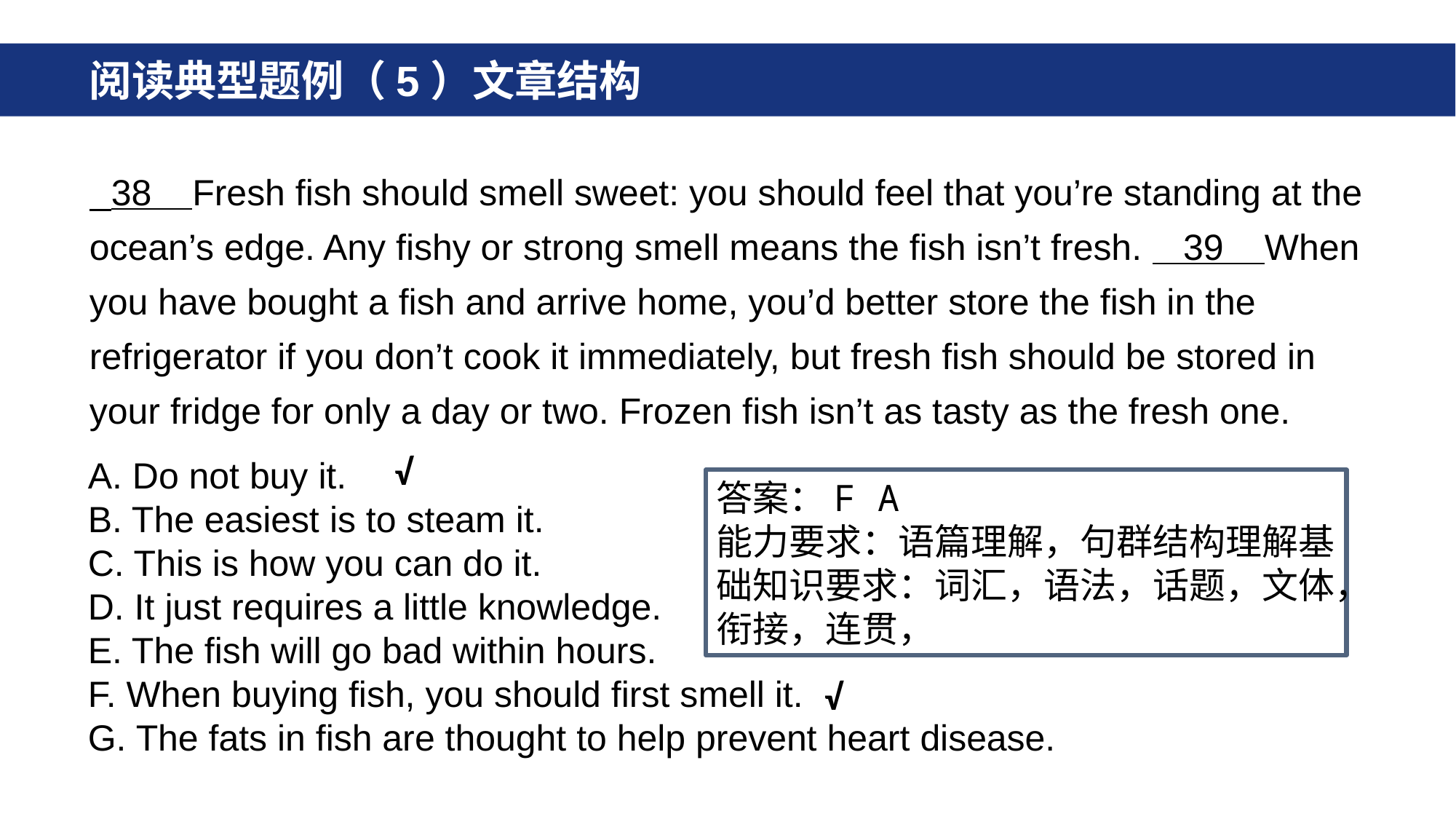

# 阅读典型题例（5）文章结构
 38    Fresh fish should smell sweet: you should feel that you’re standing at the ocean’s edge. Any fishy or strong smell means the fish isn’t fresh.    39    When you have bought a fish and arrive home, you’d better store the fish in the refrigerator if you don’t cook it immediately, but fresh fish should be stored in your fridge for only a day or two. Frozen fish isn’t as tasty as the fresh one.

√
A. Do not buy it.
B. The easiest is to steam it.
C. This is how you can do it.
D. It just requires a little knowledge.
E. The fish will go bad within hours.
F. When buying fish, you should first smell it.
G. The fats in fish are thought to help prevent heart disease.
答案：F A
能力要求：语篇理解，句群结构理解基础知识要求：词汇，语法，话题，文体，衔接，连贯，
√